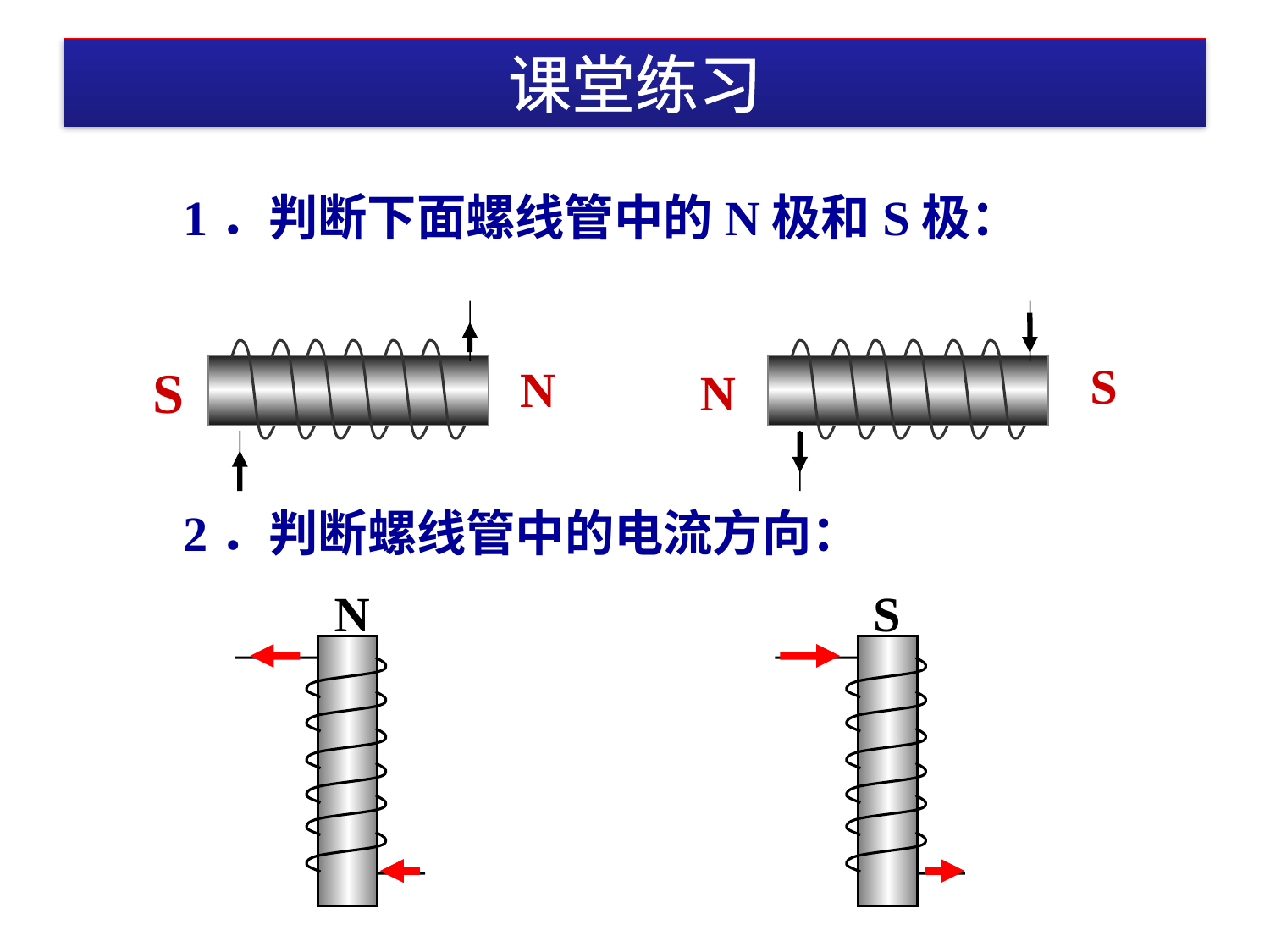

# 课堂练习
　　1．判断下面螺线管中的N极和S极：

S
S
N
N

　　2．判断螺线管中的电流方向：
N
S